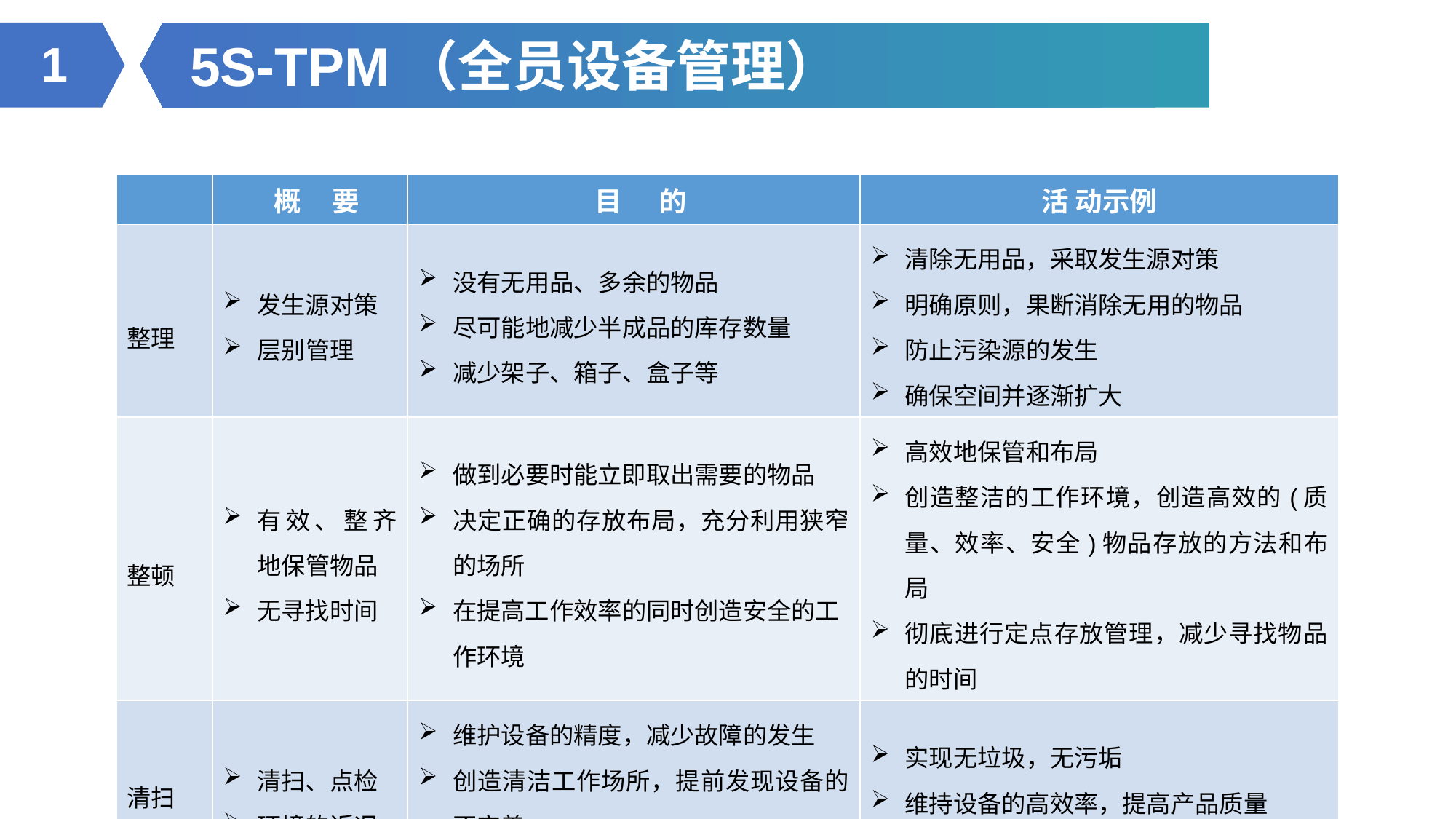

5S-TPM（全员设备管理）
1
|  | 概 要 | 目 的 | 活 动示例 |
| --- | --- | --- | --- |
| 整理 | 发生源对策 层别管理 | 没有无用品、多余的物品 尽可能地减少半成品的库存数量 减少架子、箱子、盒子等 | 清除无用品，采取发生源对策 明确原则，果断消除无用的物品 防止污染源的发生 确保空间并逐渐扩大 |
| 整顿 | 有效、整齐地保管物品 无寻找时间 | 做到必要时能立即取出需要的物品 决定正确的存放布局，充分利用狭窄的场所 在提高工作效率的同时创造安全的工作环境 | 高效地保管和布局  创造整洁的工作环境，创造高效的(质量、效率、安全)物品存放的方法和布局 彻底进行定点存放管理，减少寻找物品的时间 |
| 清扫 | 清扫、点检  环境的近况 | 维护设备的精度，减少故障的发生  创造清洁工作场所，提前发现设备的不完善  及时采取措施的体制 | 实现无垃圾，无污垢 维持设备的高效率，提高产品质量 强化对污染源的处置对策 |